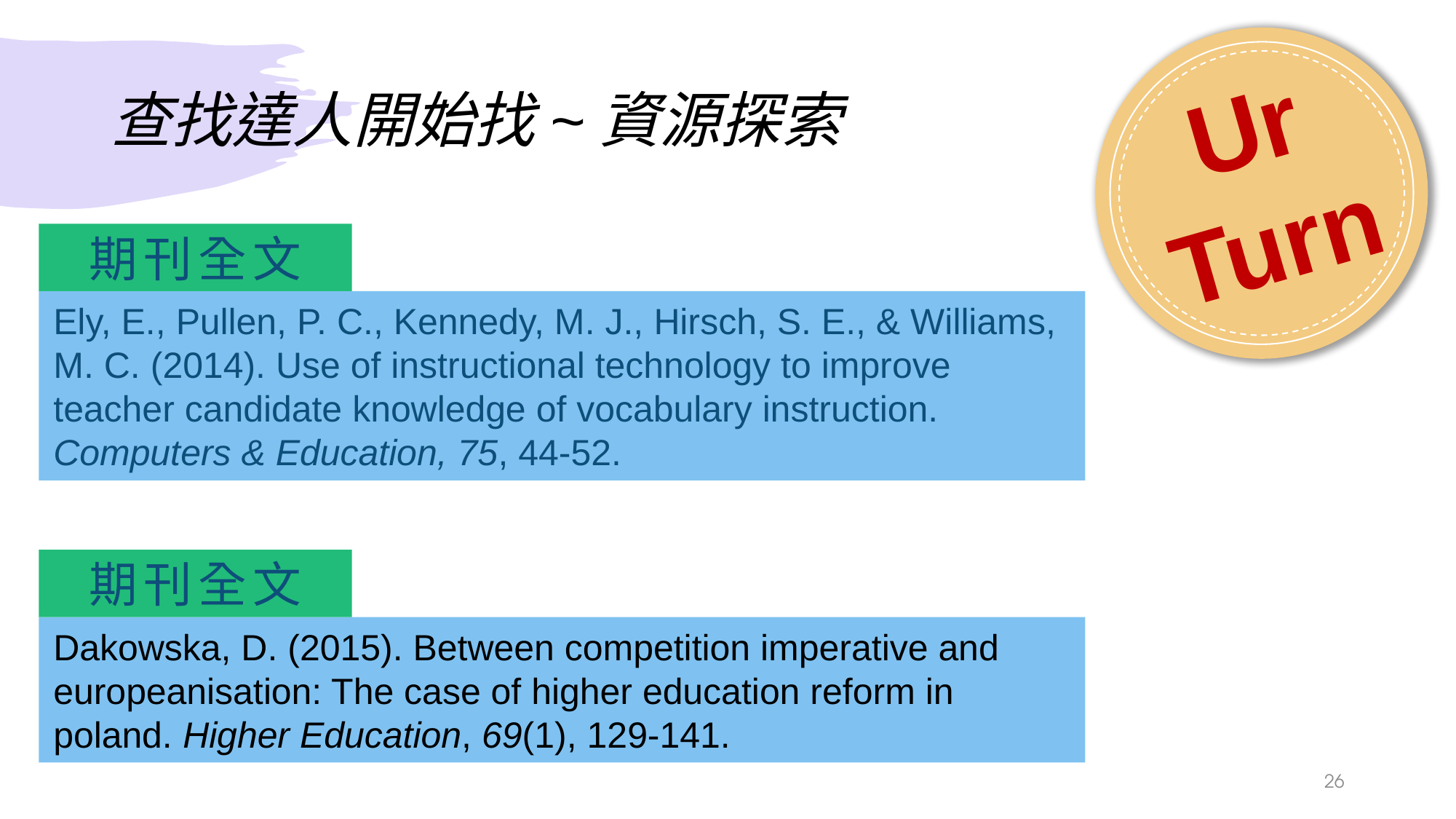

Ur
Turn
# 查找達人開始找~資源探索
期刊全文
Ely, E., Pullen, P. C., Kennedy, M. J., Hirsch, S. E., & Williams, M. C. (2014). Use of instructional technology to improve teacher candidate knowledge of vocabulary instruction. Computers & Education, 75, 44-52.
期刊全文
Dakowska, D. (2015). Between competition imperative and europeanisation: The case of higher education reform in poland. Higher Education, 69(1), 129-141.
26